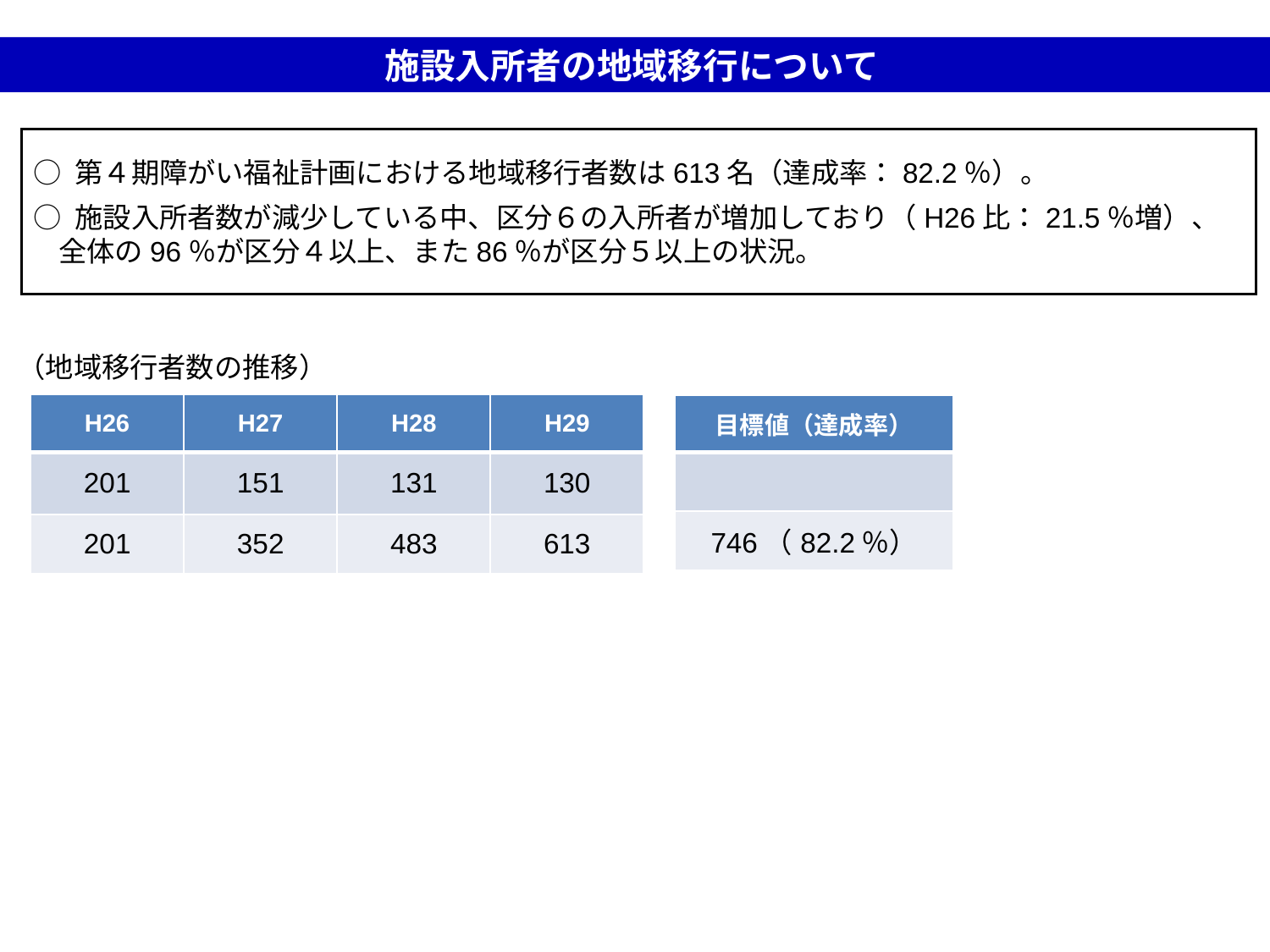

施設入所者の地域移行について
○ 第４期障がい福祉計画における地域移行者数は613名（達成率：82.2％）。
○ 施設入所者数が減少している中、区分６の入所者が増加しており（H26比：21.5％増）、全体の96％が区分４以上、また86％が区分５以上の状況。
（地域移行者数の推移）
| H26 | H27 | H28 | H29 |
| --- | --- | --- | --- |
| 201 | 151 | 131 | 130 |
| 201 | 352 | 483 | 613 |
| 目標値（達成率） |
| --- |
|  |
| 746（82.2％） |